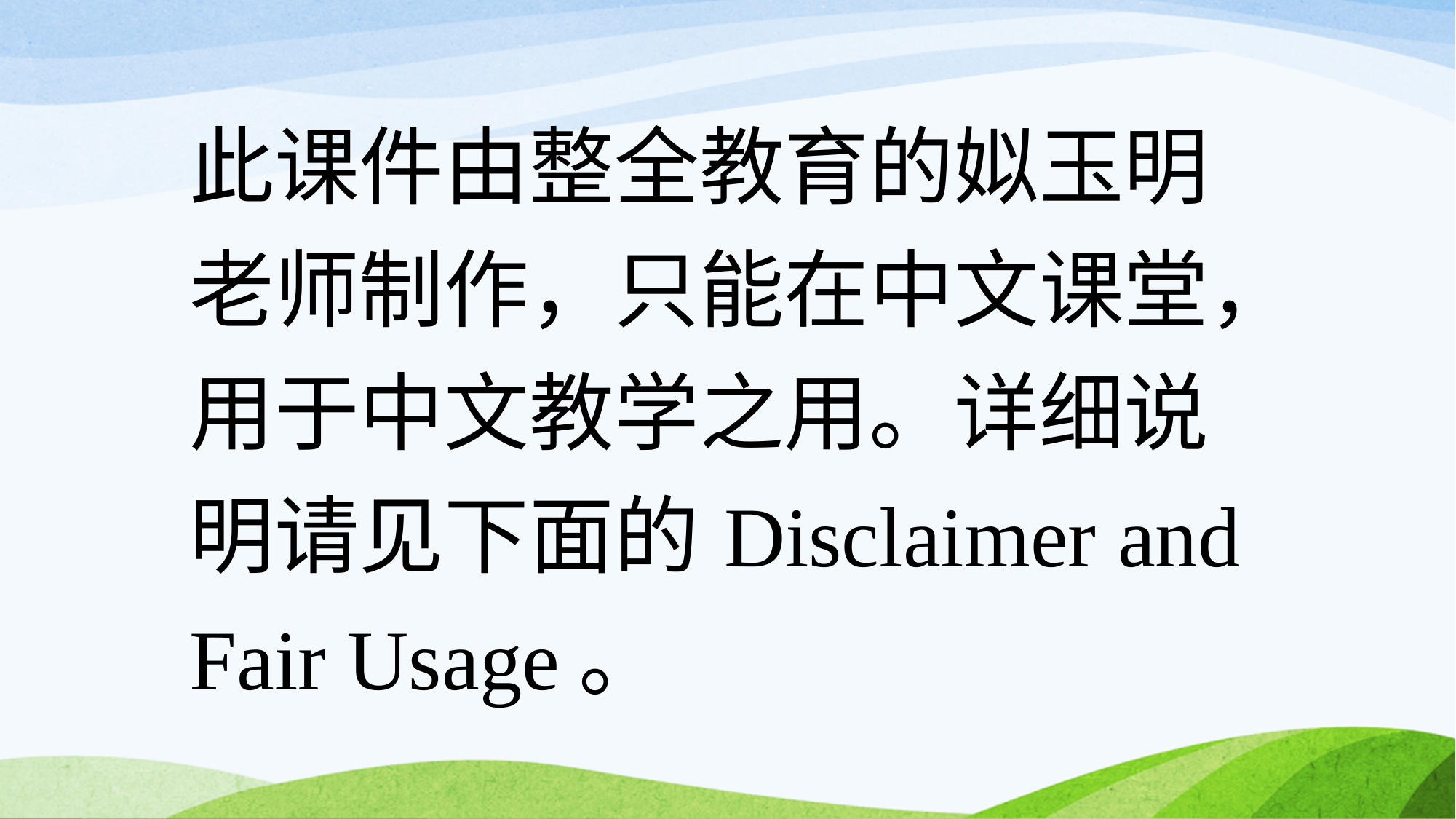

此课件由整全教育的姒玉明老师制作，只能在中文课堂，用于中文教学之用。详细说明请见下面的Disclaimer and Fair Usage。